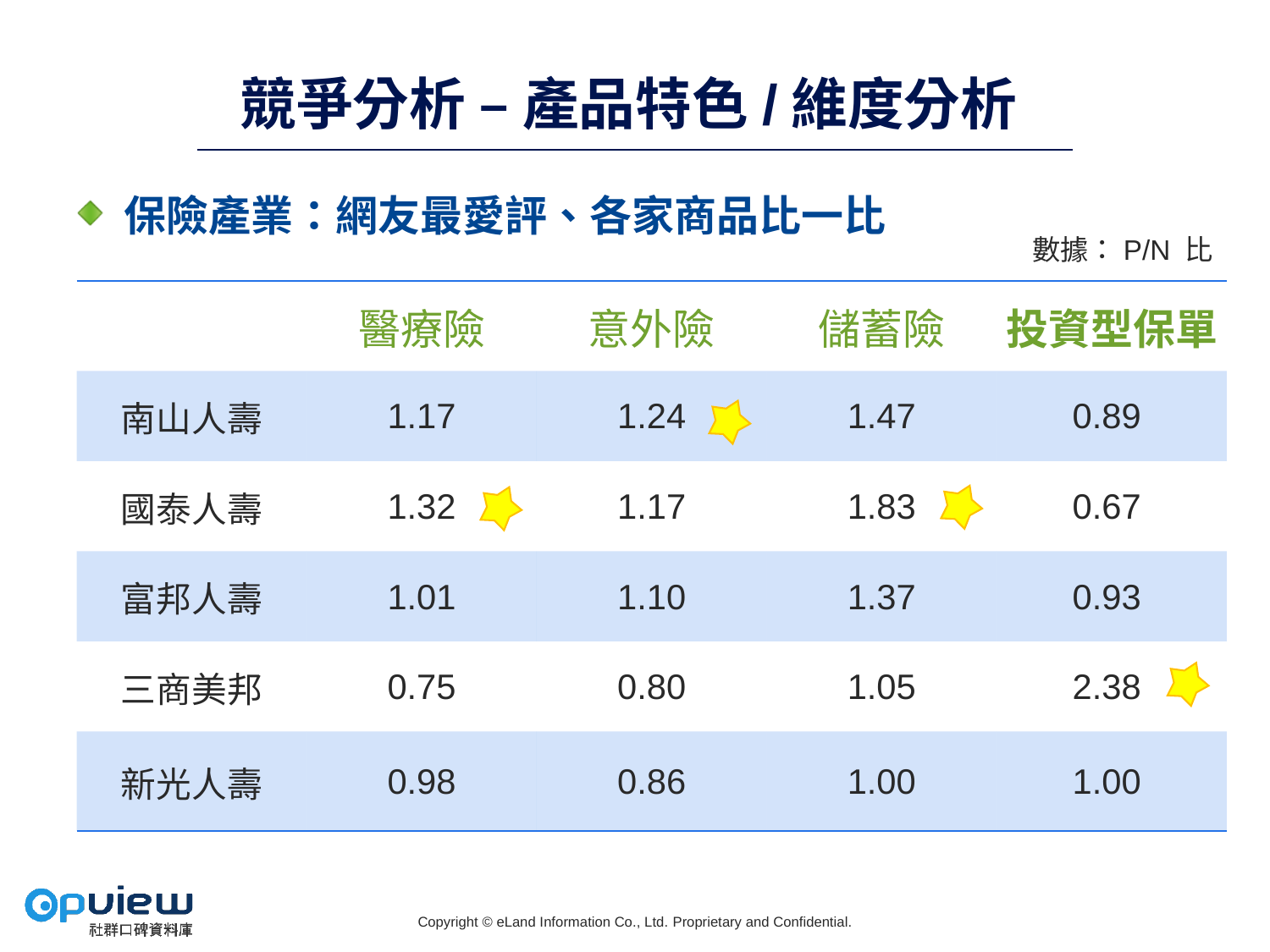

# 競爭分析 – 產品特色/維度分析
保險產業：網友最愛評、各家商品比一比

數據：P/N 比
|  | 醫療險 | 意外險 | 儲蓄險 | 投資型保單 |
| --- | --- | --- | --- | --- |
| 南山人壽 | 1.17 | 1.24 | 1.47 | 0.89 |
| 國泰人壽 | 1.32 | 1.17 | 1.83 | 0.67 |
| 富邦人壽 | 1.01 | 1.10 | 1.37 | 0.93 |
| 三商美邦 | 0.75 | 0.80 | 1.05 | 2.38 |
| 新光人壽 | 0.98 | 0.86 | 1.00 | 1.00 |